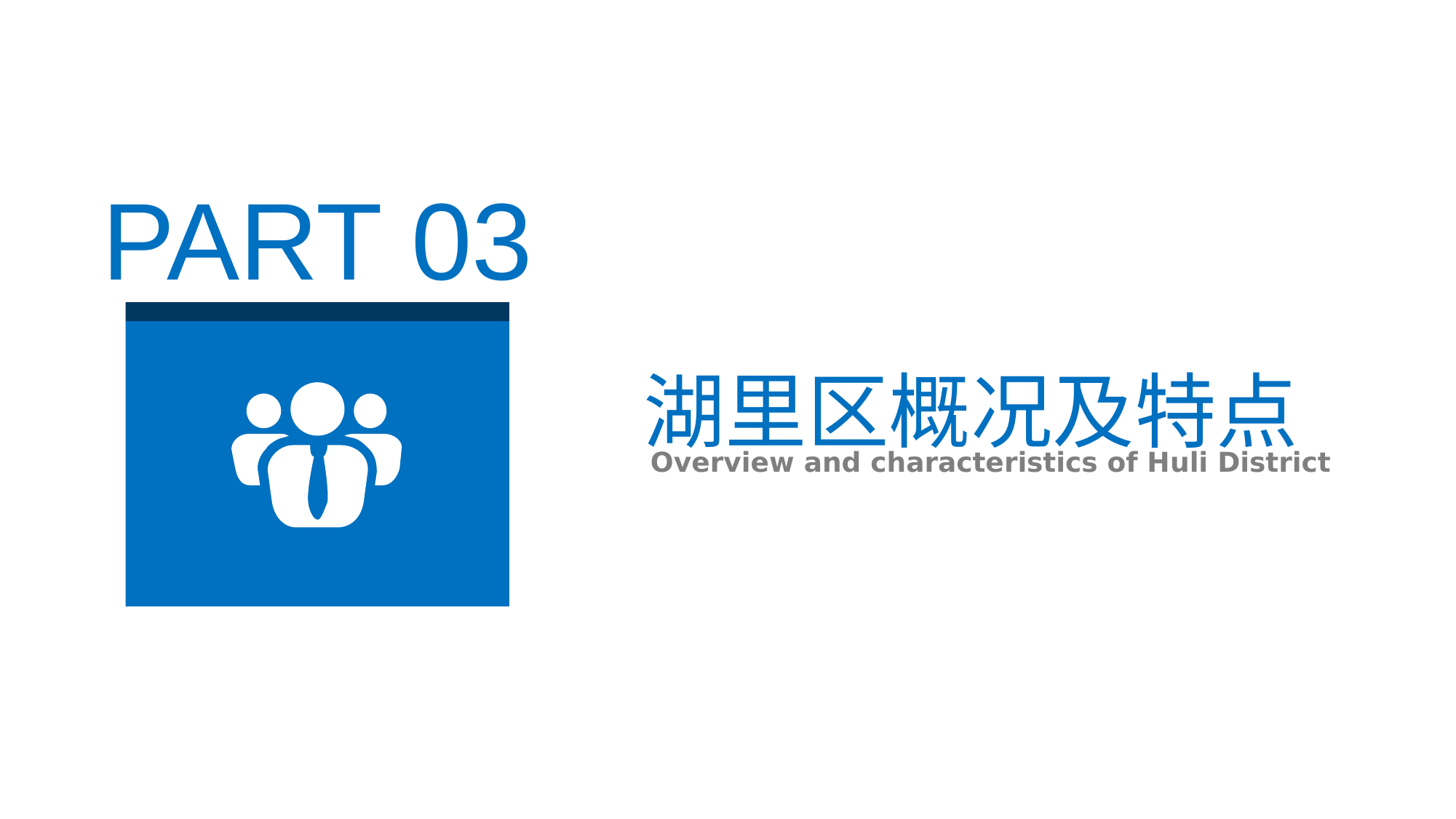

PART 03

湖里区概况及特点
Overview and characteristics of Huli District